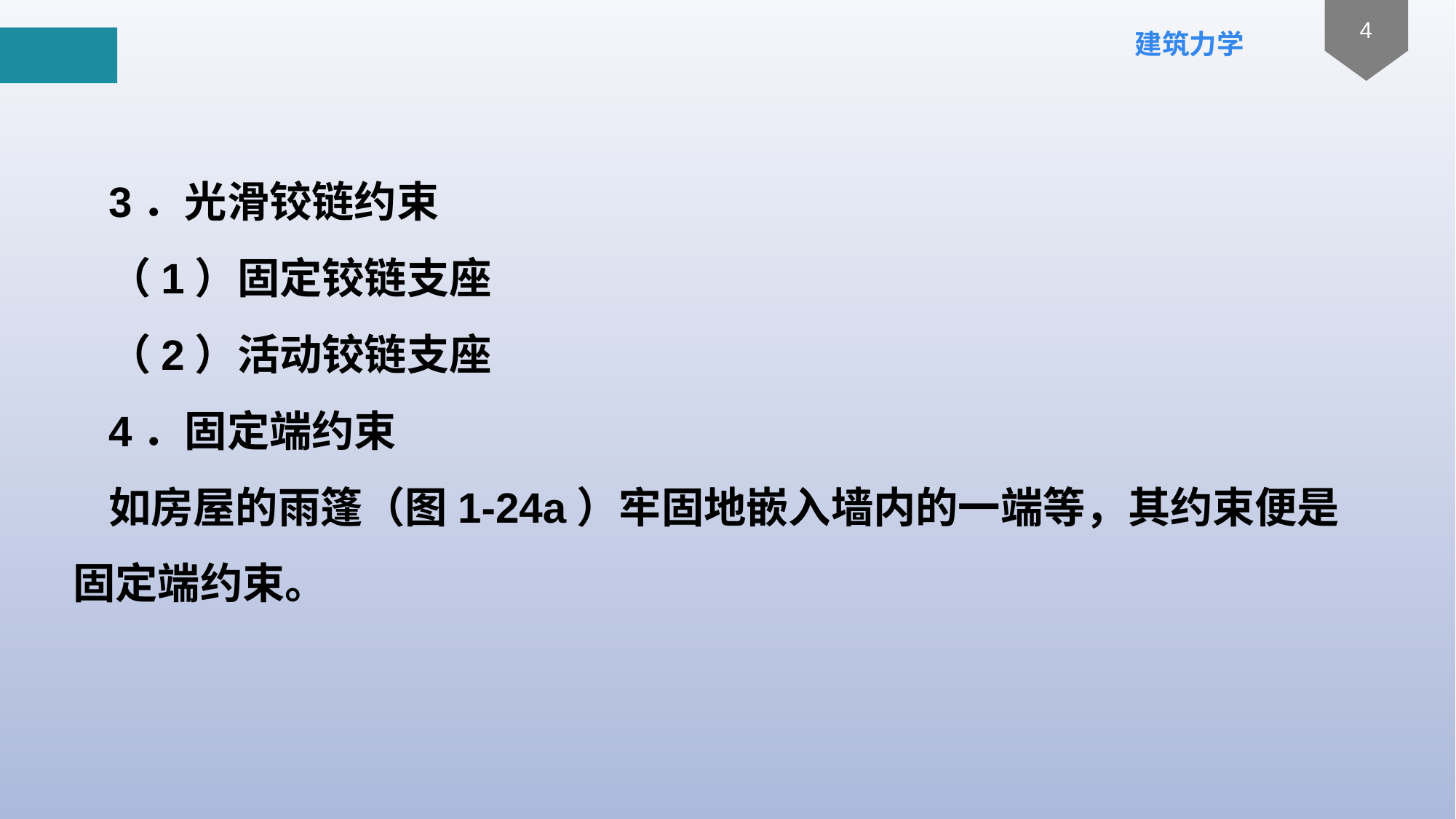

3．光滑铰链约束
（1）固定铰链支座
（2）活动铰链支座
4．固定端约束
如房屋的雨篷（图1-24a）牢固地嵌入墙内的一端等，其约束便是固定端约束。